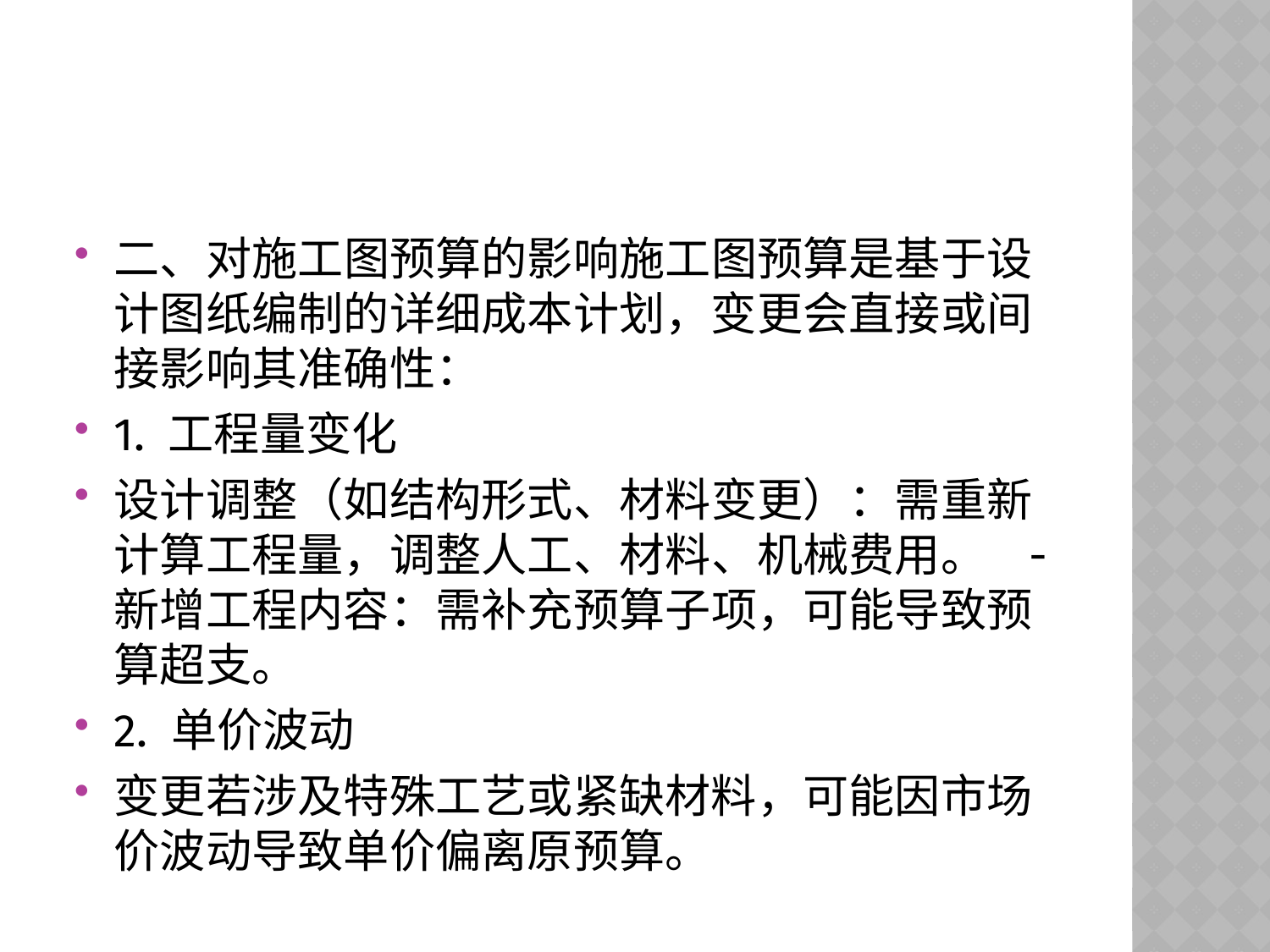

#
二、对施工图预算的影响施工图预算是基于设计图纸编制的详细成本计划，变更会直接或间接影响其准确性：
1. 工程量变化
设计调整（如结构形式、材料变更）：需重新计算工程量，调整人工、材料、机械费用。   - 新增工程内容：需补充预算子项，可能导致预算超支。
2. 单价波动
变更若涉及特殊工艺或紧缺材料，可能因市场价波动导致单价偏离原预算。